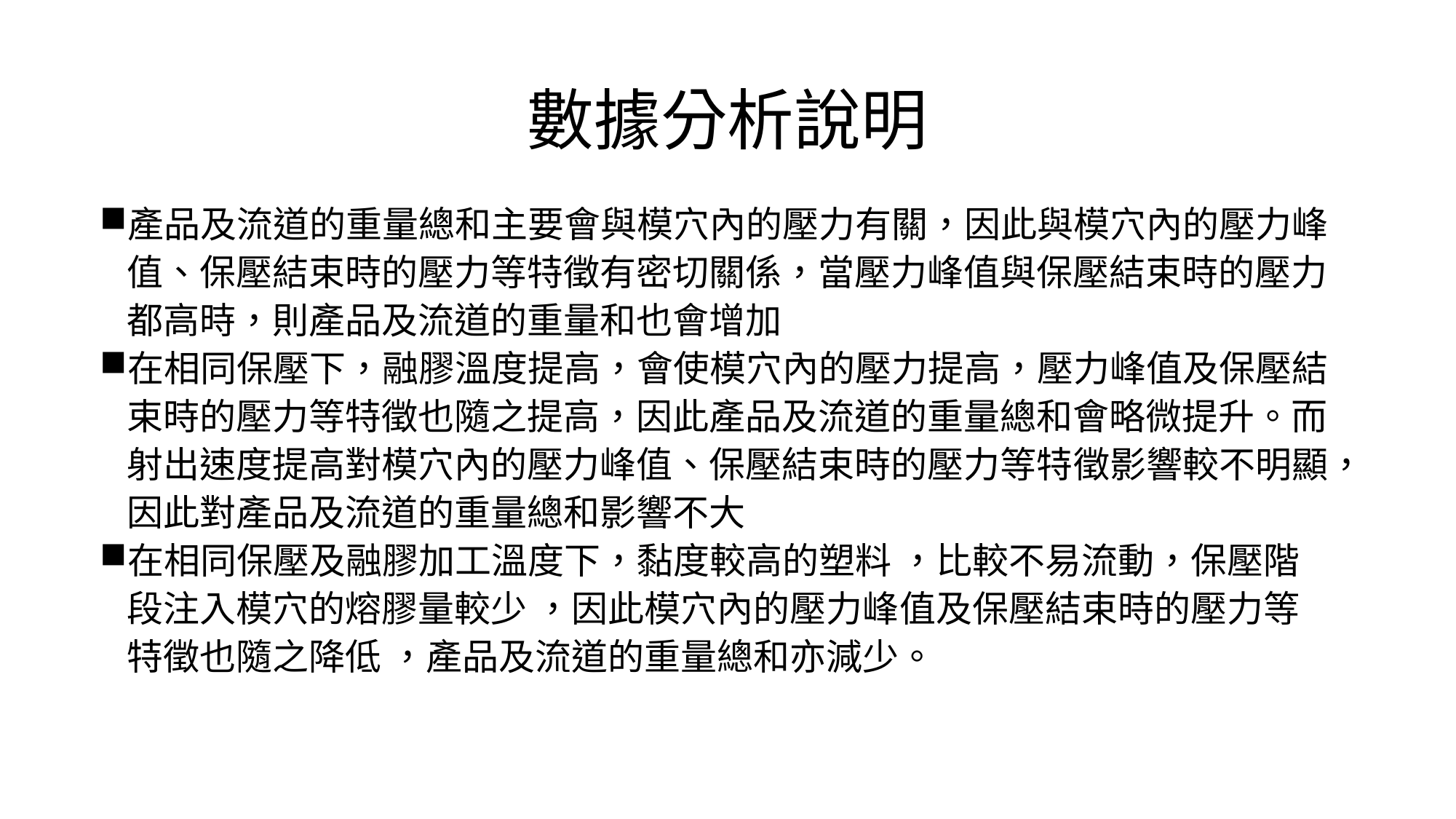

# 數據分析說明
產品及流道的重量總和主要會與模穴內的壓力有關，因此與模穴內的壓力峰值、保壓結束時的壓力等特徵有密切關係，當壓力峰值與保壓結束時的壓力都高時，則產品及流道的重量和也會增加
在相同保壓下，融膠溫度提高，會使模穴內的壓力提高，壓力峰值及保壓結束時的壓力等特徵也隨之提高，因此產品及流道的重量總和會略微提升。而射出速度提高對模穴內的壓力峰值、保壓結束時的壓力等特徵影響較不明顯，因此對產品及流道的重量總和影響不大
在相同保壓及融膠加工溫度下，黏度較高的塑料 ，比較不易流動，保壓階段注入模穴的熔膠量較少 ，因此模穴內的壓力峰值及保壓結束時的壓力等特徵也隨之降低 ，產品及流道的重量總和亦減少。